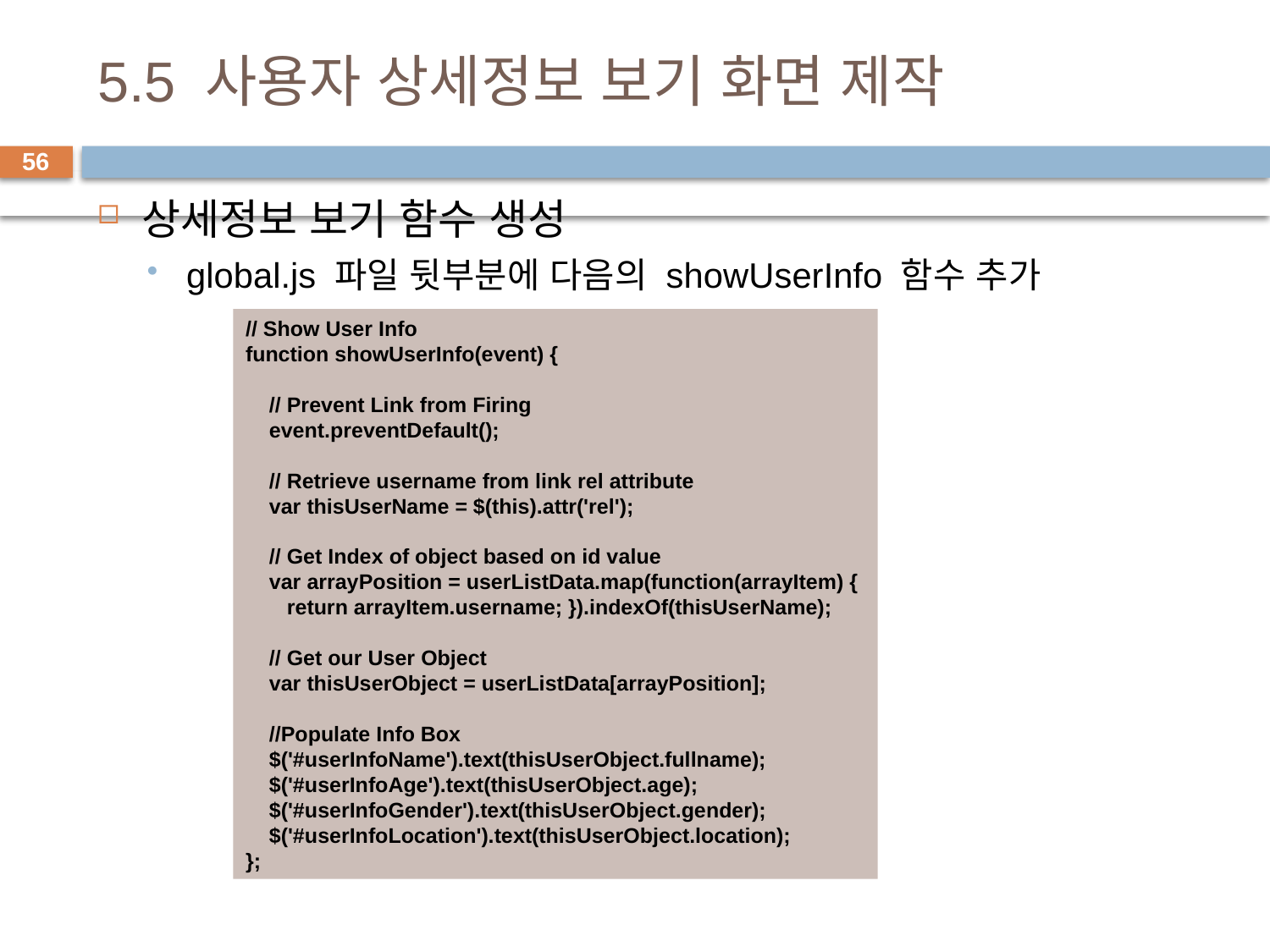

# 5.5 사용자 상세정보 보기 화면 제작
56
상세정보 보기 함수 생성
global.js 파일 뒷부분에 다음의 showUserInfo 함수 추가
// Show User Info
function showUserInfo(event) {

    // Prevent Link from Firing
    event.preventDefault();

    // Retrieve username from link rel attribute
    var thisUserName = $(this).attr('rel');

    // Get Index of object based on id value
    var arrayPosition = userListData.map(function(arrayItem) {
       return arrayItem.username; }).indexOf(thisUserName);

    // Get our User Object
    var thisUserObject = userListData[arrayPosition];

    //Populate Info Box
    $('#userInfoName').text(thisUserObject.fullname);
    $('#userInfoAge').text(thisUserObject.age);
    $('#userInfoGender').text(thisUserObject.gender);
    $('#userInfoLocation').text(thisUserObject.location);
};